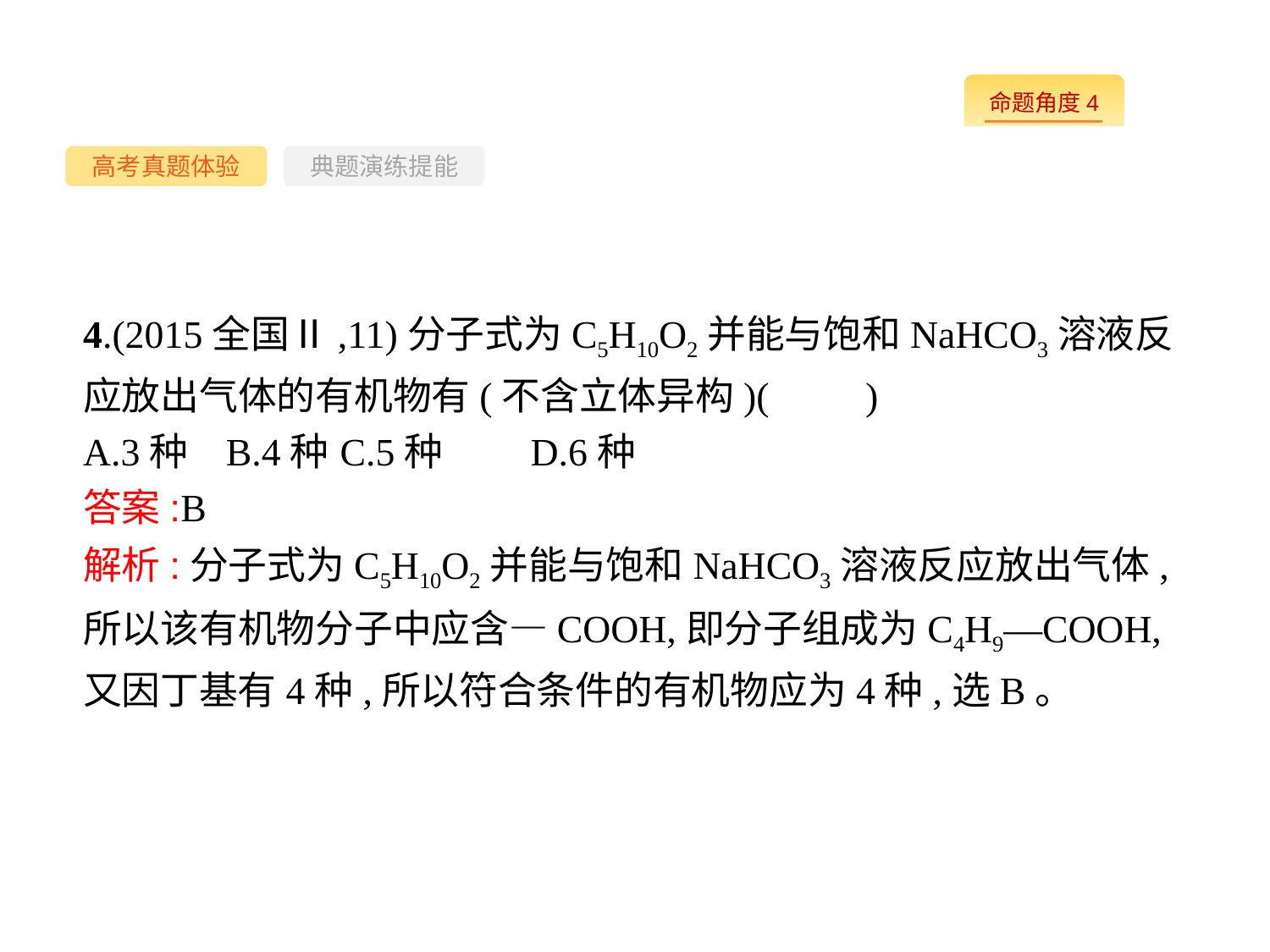

-73-
高考真题体验
典题演练提能
4.(2015全国Ⅱ,11)分子式为C5H10O2并能与饱和NaHCO3溶液反应放出气体的有机物有(不含立体异构)(　　)
A.3种	B.4种	C.5种	D.6种
答案:B
解析:分子式为C5H10O2并能与饱和NaHCO3溶液反应放出气体,所以该有机物分子中应含—COOH,即分子组成为C4H9—COOH,又因丁基有4种,所以符合条件的有机物应为4种,选B。